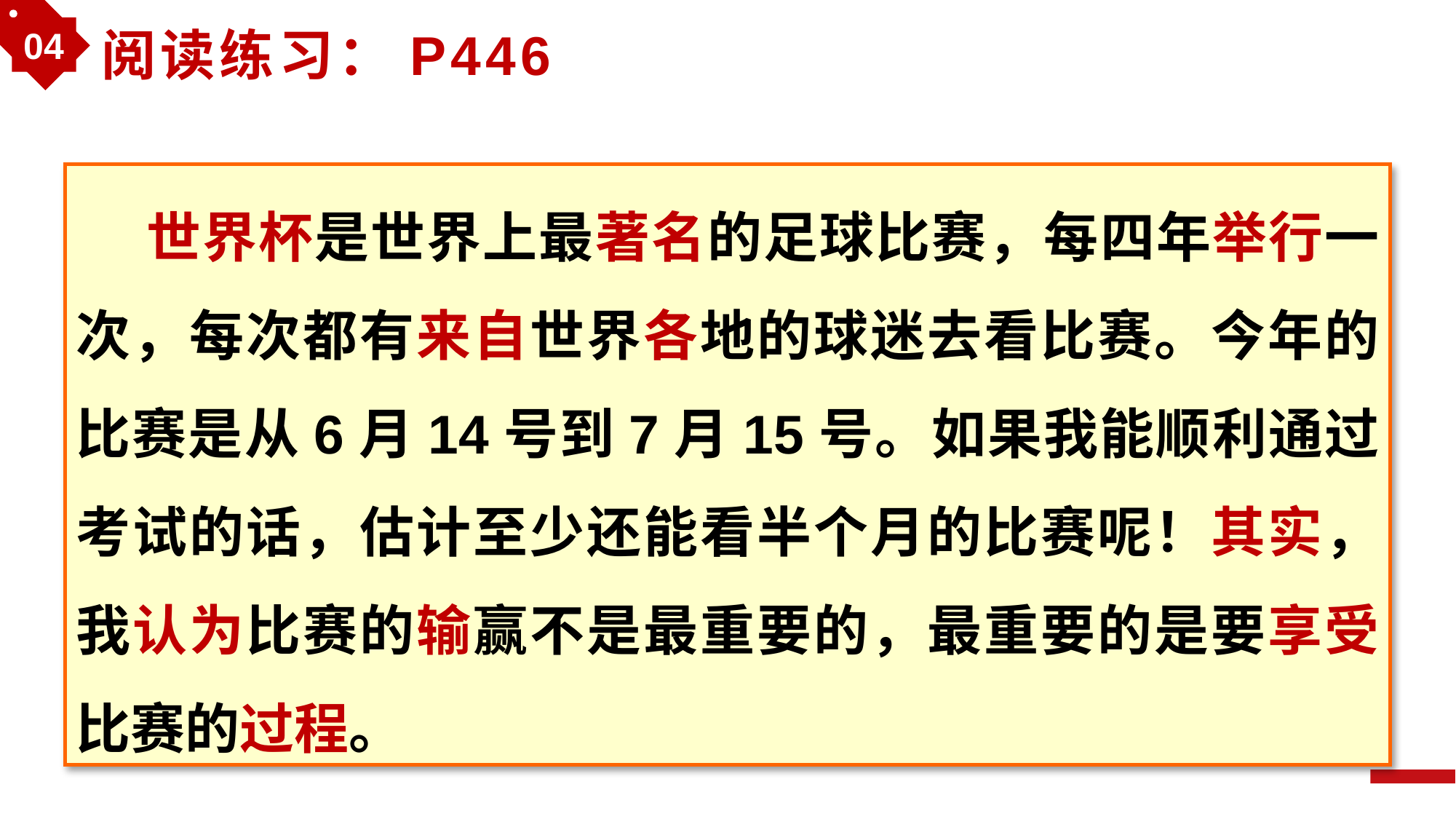

04
阅读练习：P446
    世界杯是世界上最著名的足球比赛，每四年举行一次，每次都有来自世界各地的球迷去看比赛。今年的比赛是从6月14号到7月15号。如果我能顺利通过考试的话，估计至少还能看半个月的比赛呢！其实，我认为比赛的输赢不是最重要的，最重要的是要享受比赛的过程。